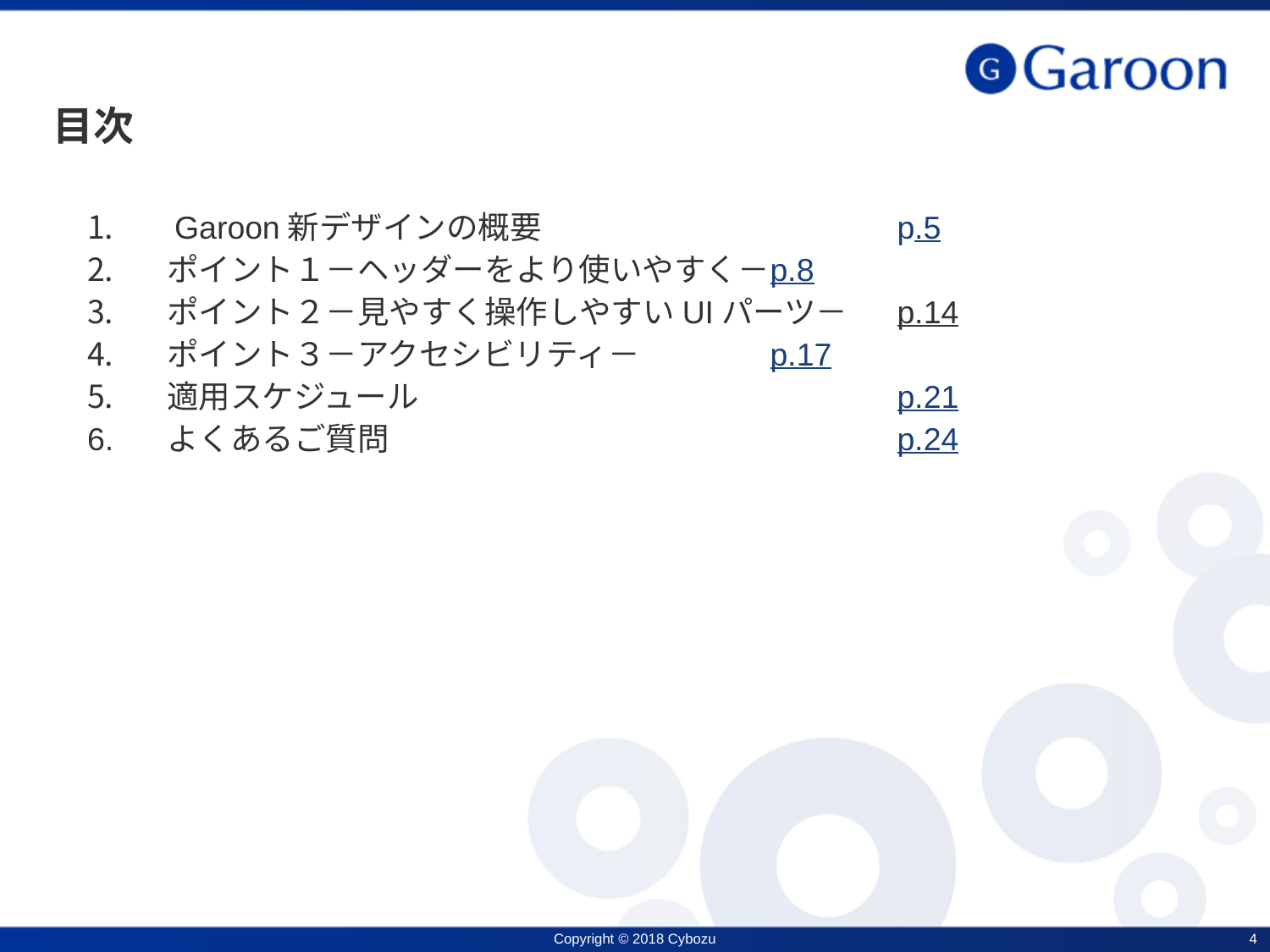

# 目次
　Garoon新デザインの概要			p.5
　ポイント１－ヘッダーをより使いやすく－	p.8
　ポイント２－見やすく操作しやすいUIパーツ－	p.14
　ポイント３－アクセシビリティ－		p.17
　適用スケジュール				p.21
　よくあるご質問				p.24
4
Copyright © 2018 Cybozu